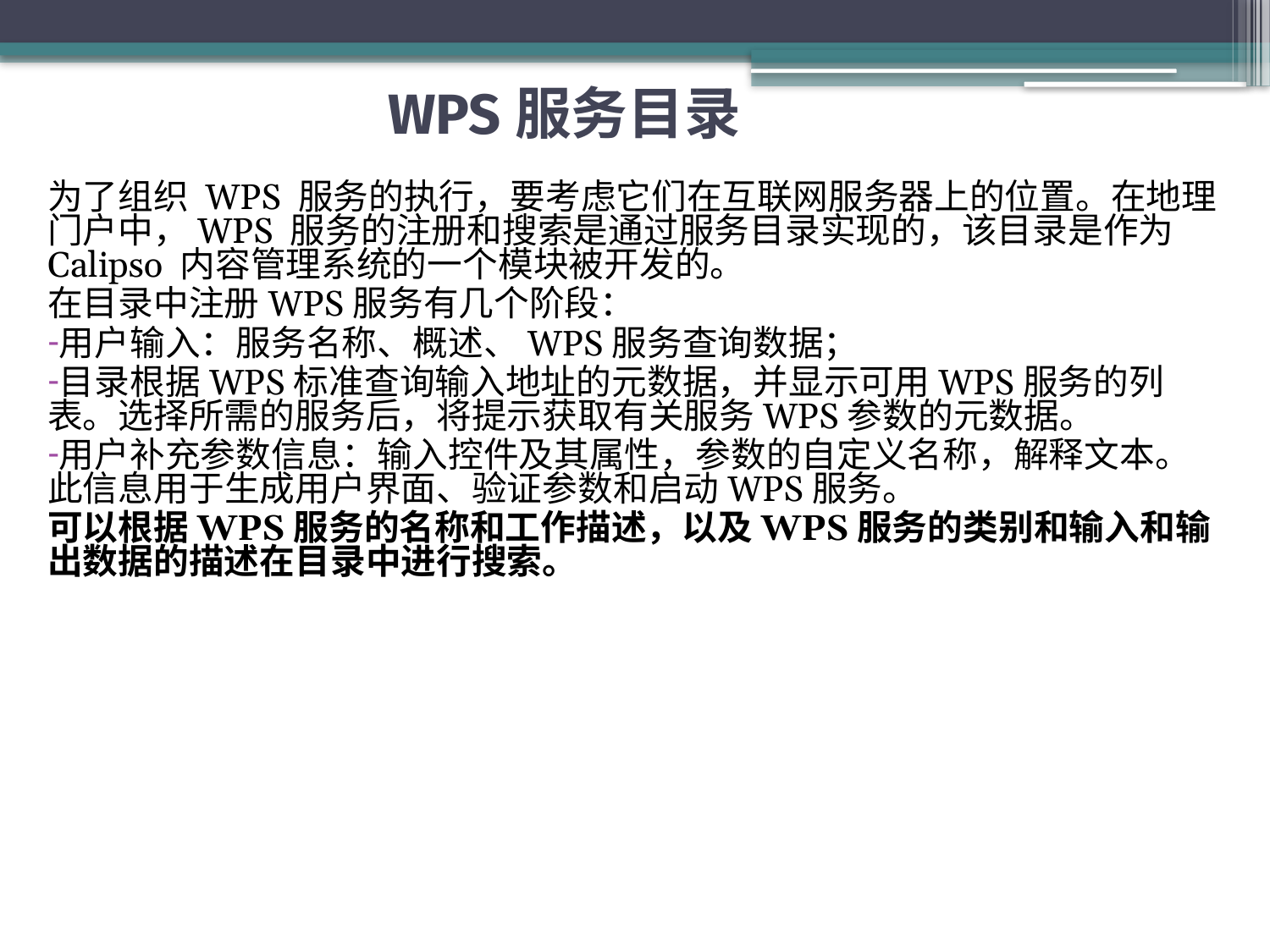

# WPS服务目录
为了组织 WPS 服务的执行，要考虑它们在互联网服务器上的位置。在地理门户中，WPS 服务的注册和搜索是通过服务目录实现的，该目录是作为 Calipso 内容管理系统的一个模块被开发的。
在目录中注册WPS服务有几个阶段：
用户输入：服务名称、概述、WPS服务查询数据；
目录根据WPS标准查询输入地址的元数据，并显示可用WPS服务的列表。选择所需的服务后，将提示获取有关服务WPS参数的元数据。
用户补充参数信息：输入控件及其属性，参数的自定义名称，解释文本。此信息用于生成用户界面、验证参数和启动WPS服务。
可以根据WPS服务的名称和工作描述，以及WPS服务的类别和输入和输出数据的描述在目录中进行搜索。